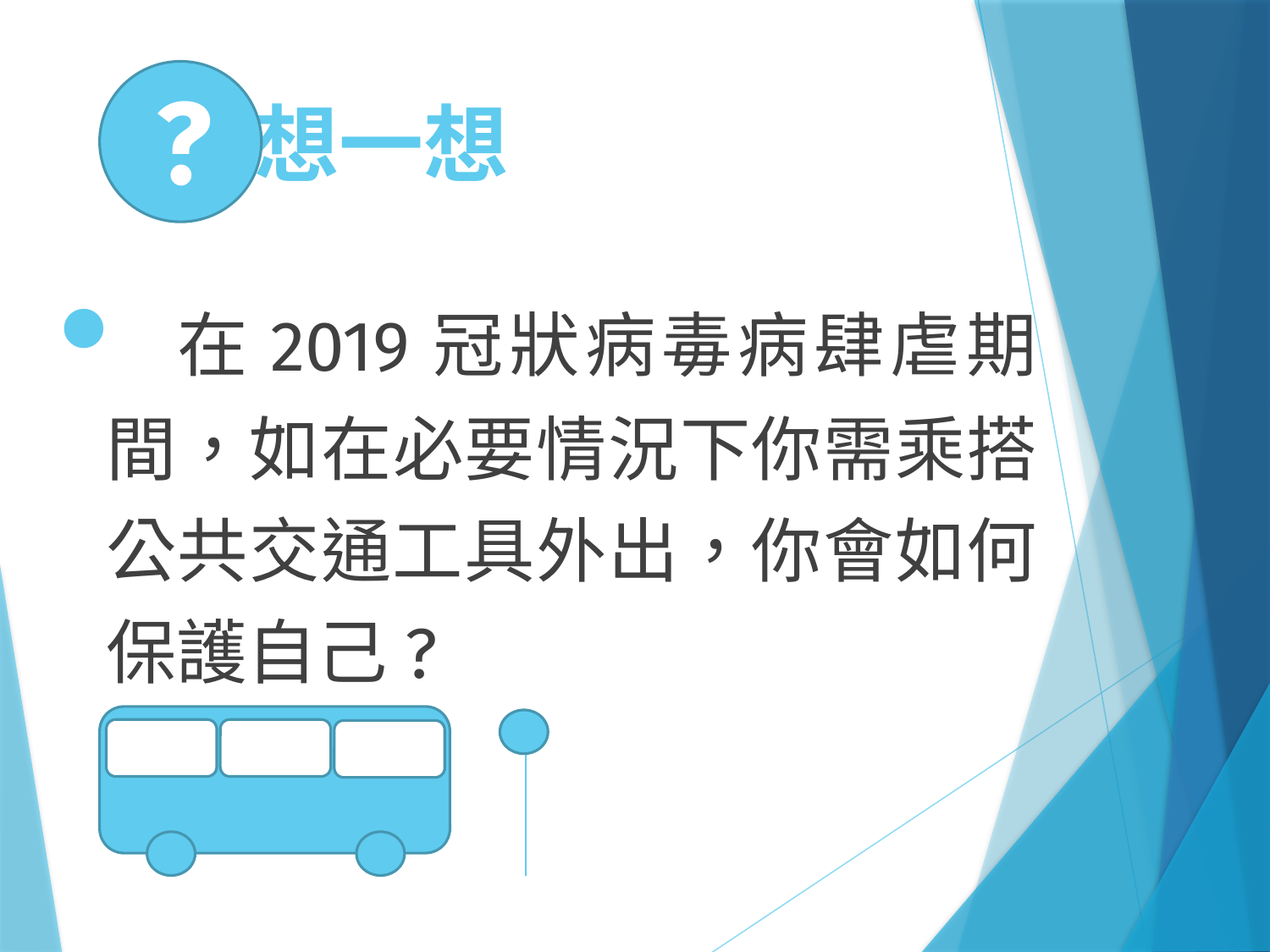

?
# 想一想
 在2019冠狀病毒病肆虐期間，如在必要情況下你需乘搭公共交通工具外出，你會如何保護自己?